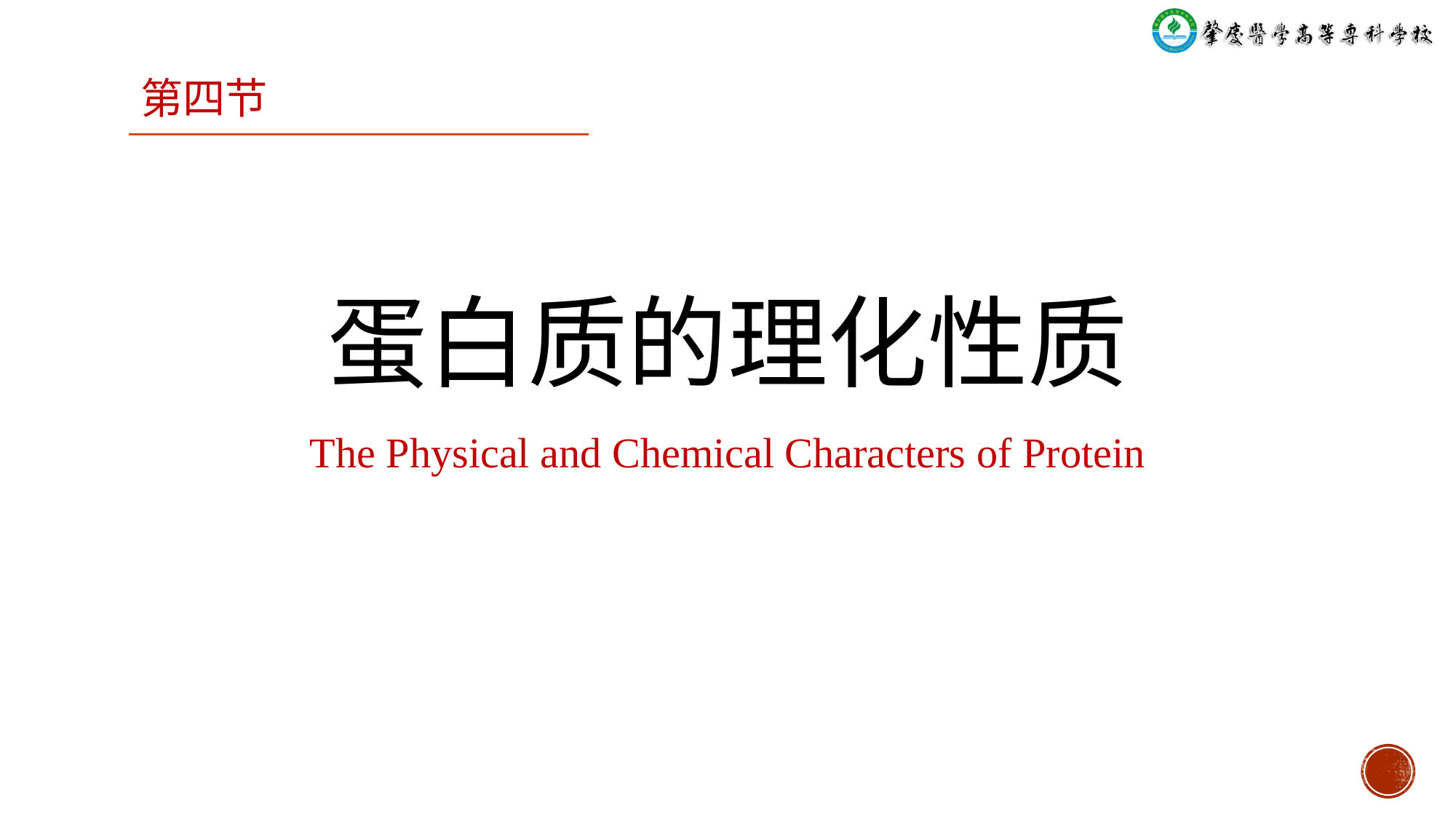

第四节
蛋白质的理化性质
The Physical and Chemical Characters of Protein